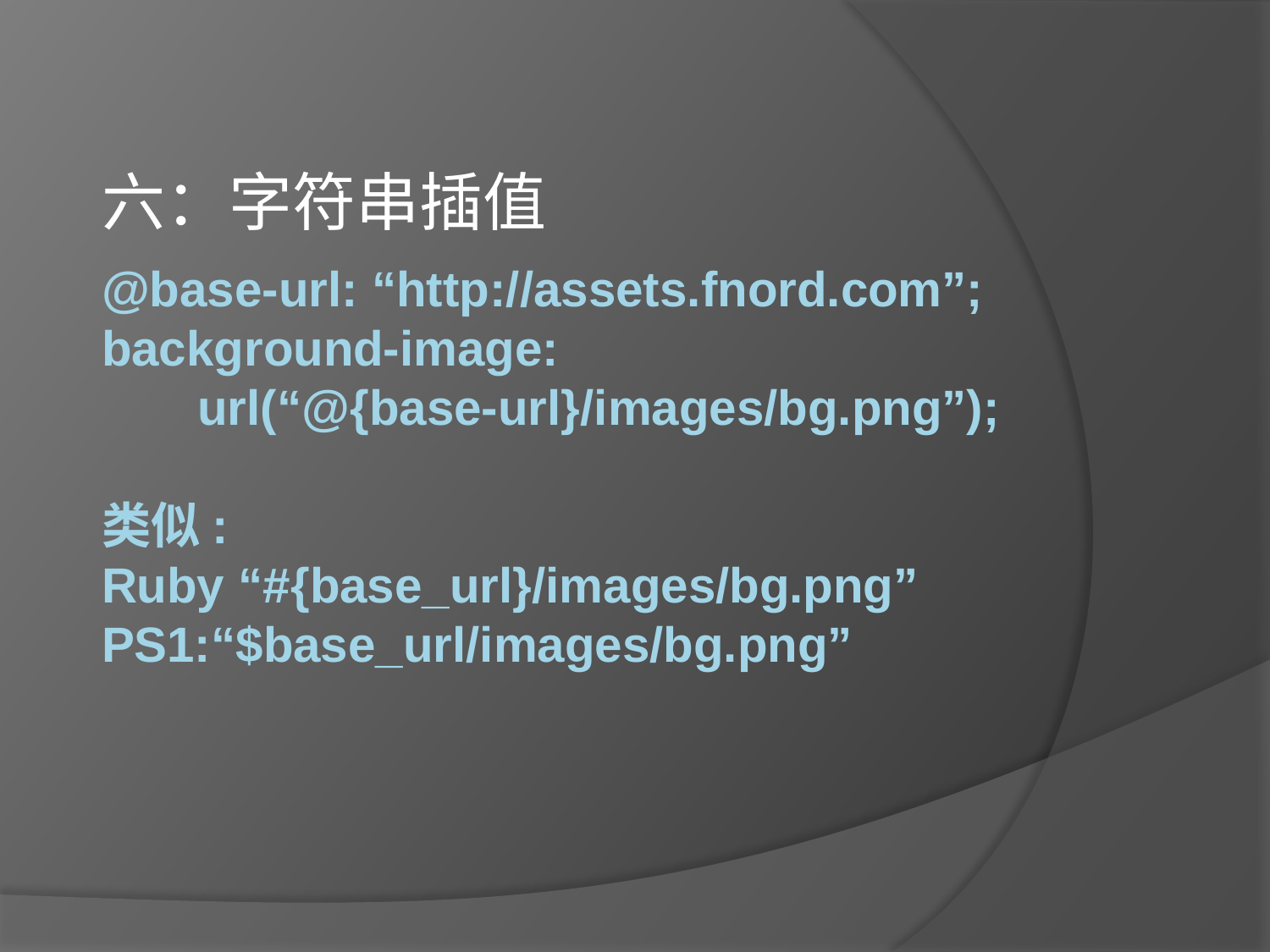

六：字符串插值
# @base-url: “http://assets.fnord.com”; background-image: url(“@{base-url}/images/bg.png”); 类似: Ruby “#{base_url}/images/bg.png” PS1:“$base_url/images/bg.png”